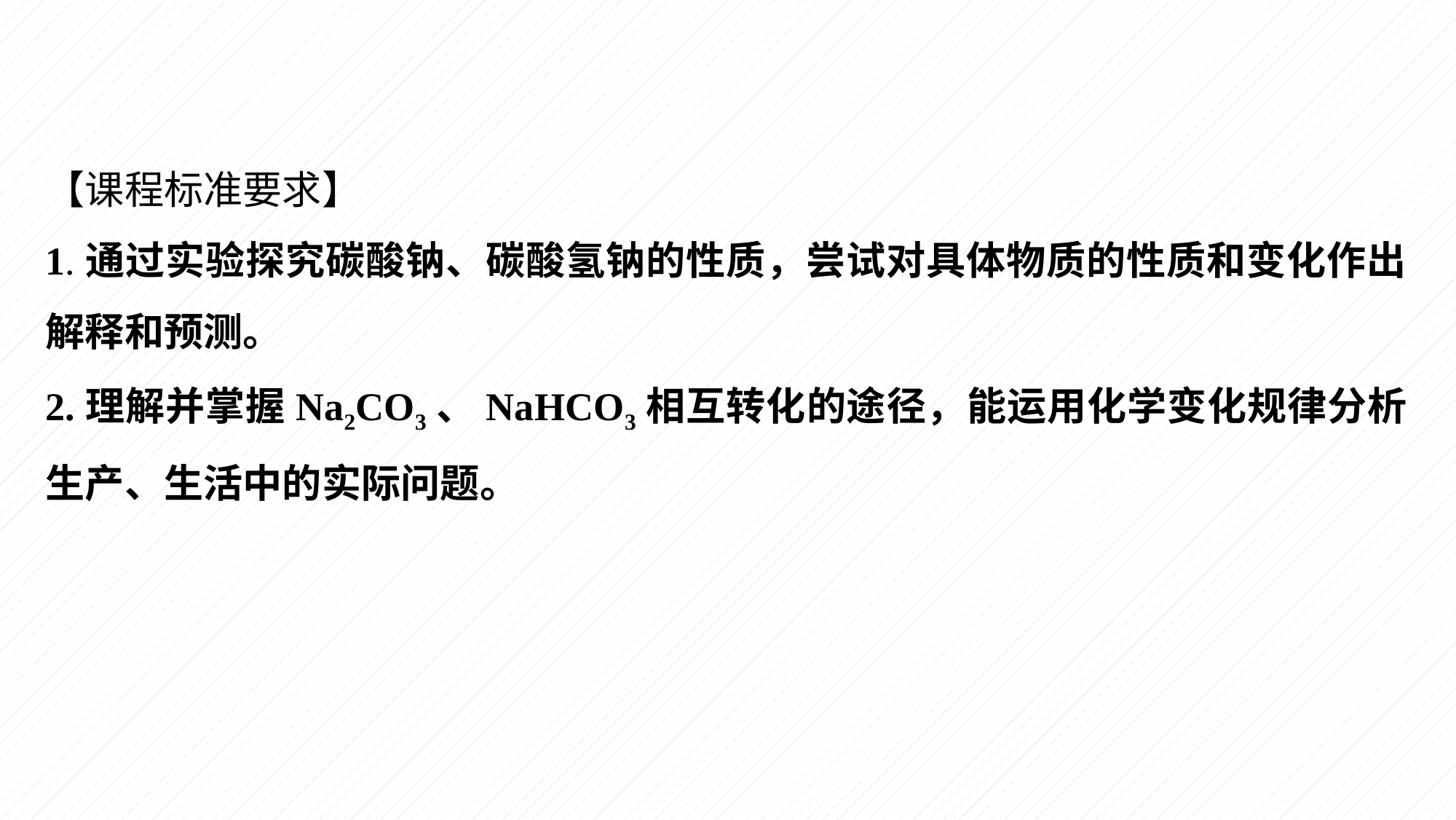

【课程标准要求】
1.通过实验探究碳酸钠、碳酸氢钠的性质，尝试对具体物质的性质和变化作出解释和预测。
2.理解并掌握Na2CO3、NaHCO3相互转化的途径，能运用化学变化规律分析生产、生活中的实际问题。